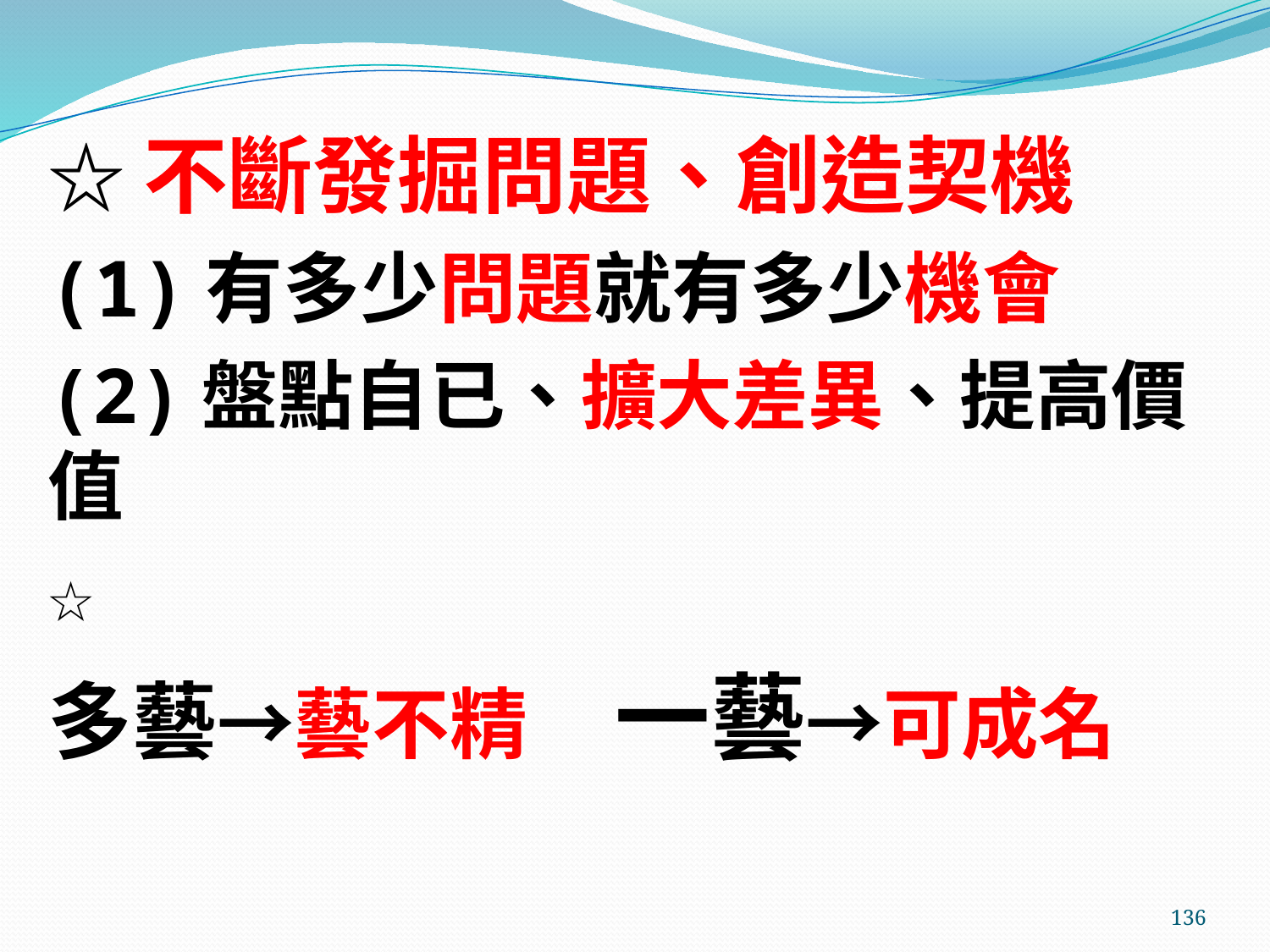

☆不斷發掘問題、創造契機
(1)有多少問題就有多少機會
(2)盤點自已、擴大差異、提高價值
☆
多藝→藝不精     一藝→可成名

136